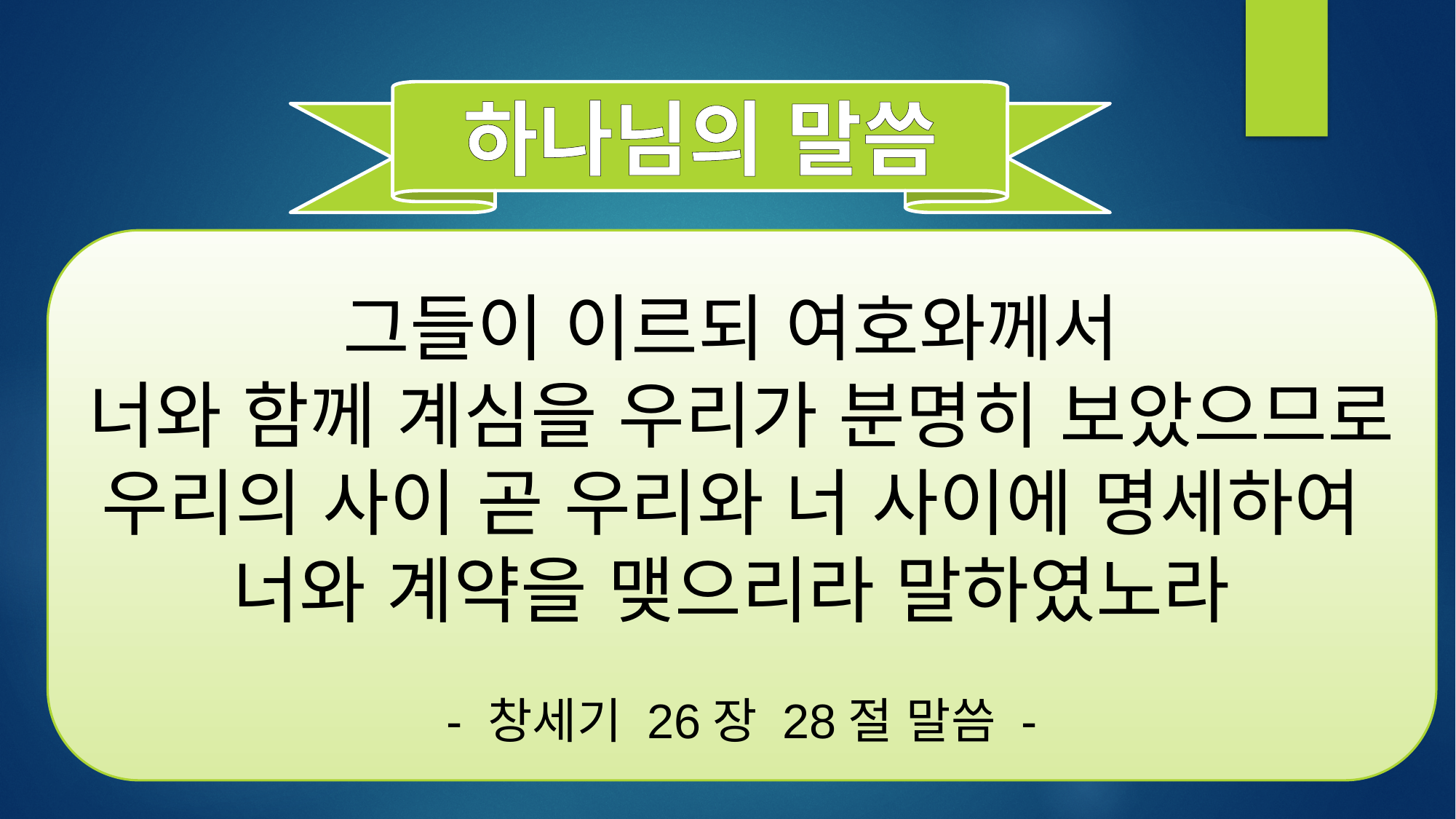

하나님의 말씀

그들이 이르되 여호와께서
너와 함께 계심을 우리가 분명히 보았으므로
우리의 사이 곧 우리와 너 사이에 명세하여
너와 계약을 맺으리라 말하였노라

- 창세기 26장 28절 말씀 -